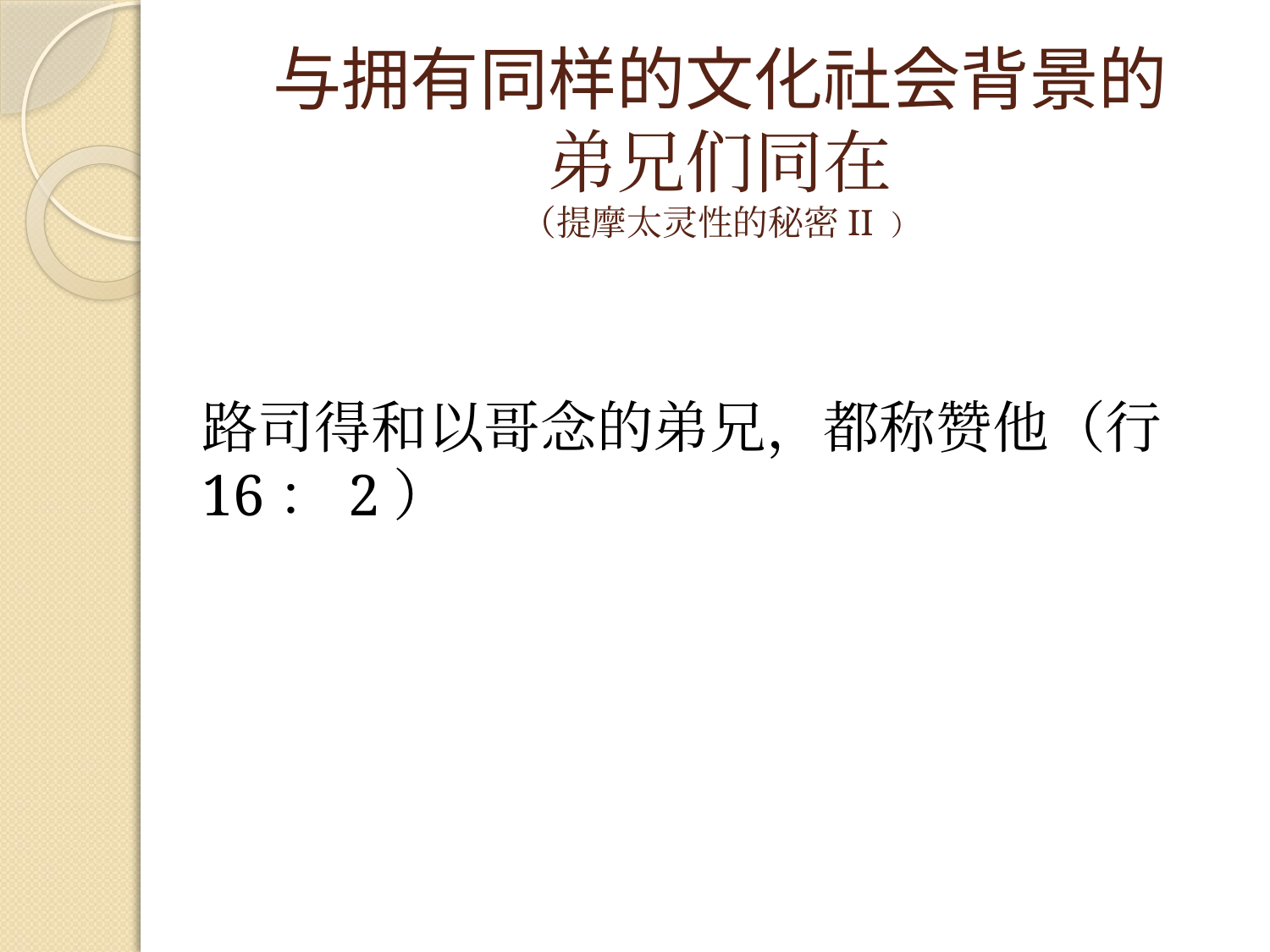

# 与拥有同样的文化社会背景的 弟兄们同在 （提摩太灵性的秘密II ）
路司得和以哥念的弟兄，都称赞他（行16：2）